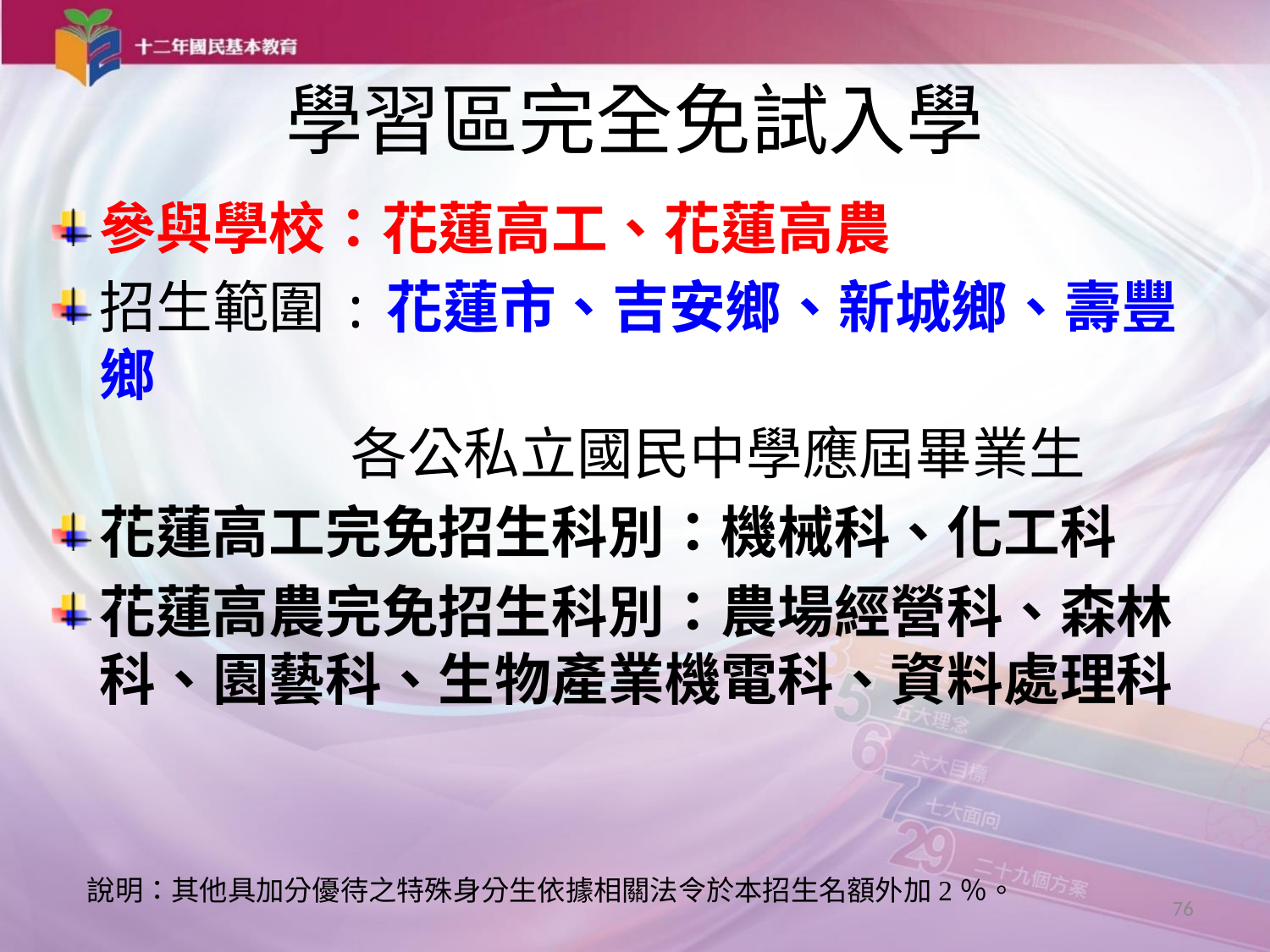

# 學習區完全免試入學
參與學校：花蓮高工、花蓮高農
招生範圍:花蓮市、吉安鄉、新城鄉、壽豐鄉
各公私立國民中學應屆畢業生
花蓮高工完免招生科別：機械科、化工科
花蓮高農完免招生科別：農場經營科、森林科、園藝科、生物產業機電科、資料處理科

說明：其他具加分優待之特殊身分生依據相關法令於本招生名額外加2％。
76